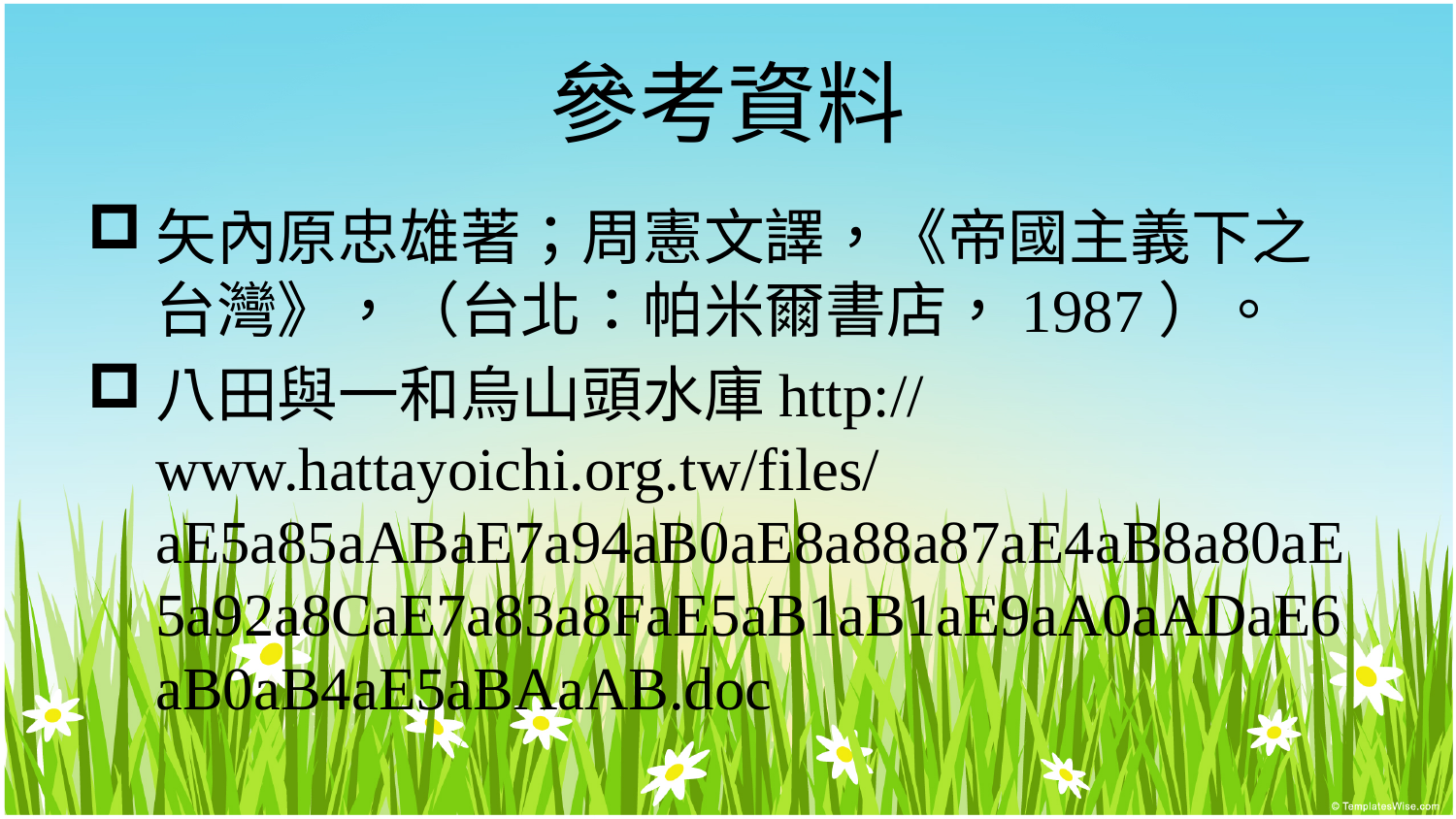

# 參考資料
矢內原忠雄著；周憲文譯，《帝國主義下之台灣》，（台北：帕米爾書店，1987）。
八田與一和烏山頭水庫http://www.hattayoichi.org.tw/files/aE5a85aABaE7a94aB0aE8a88a87aE4aB8a80aE5a92a8CaE7a83a8FaE5aB1aB1aE9aA0aADaE6aB0aB4aE5aBAaAB.doc